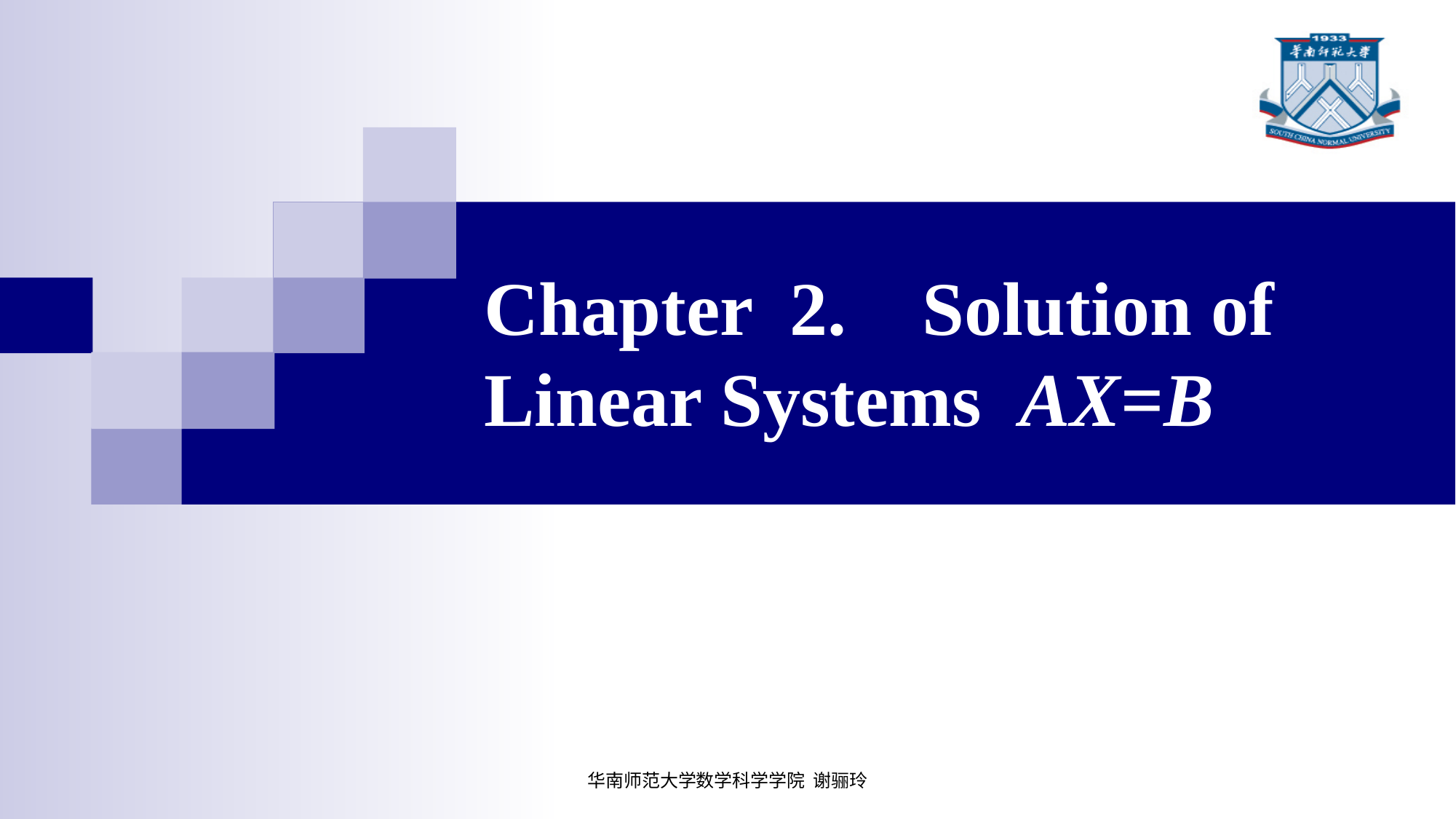

# Chapter  2.    Solution of Linear Systems  AX=B
华南师范大学数学科学学院  谢骊玲